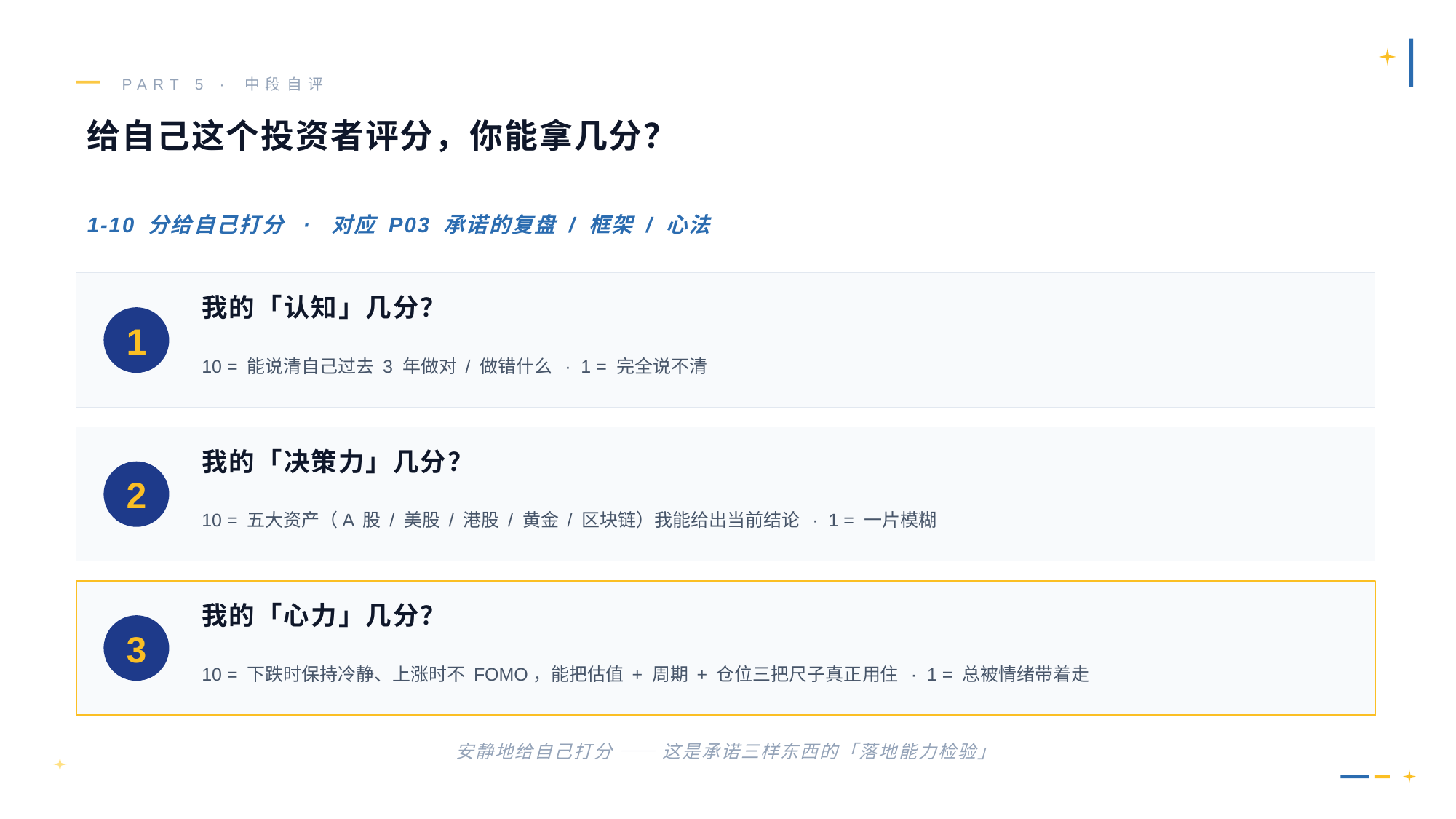

PART 5 · 中段自评

给自己这个投资者评分，你能拿几分？
1-10 分给自己打分  ·  对应 P03 承诺的复盘 / 框架 / 心法

我的「认知」几分？

1
10 = 能说清自己过去 3 年做对 / 做错什么  ·  1 = 完全说不清

我的「决策力」几分？

2
10 = 五大资产（A 股 / 美股 / 港股 / 黄金 / 区块链）我能给出当前结论  ·  1 = 一片模糊

我的「心力」几分？

3
10 = 下跌时保持冷静、上涨时不 FOMO，能把估值 + 周期 + 仓位三把尺子真正用住  ·  1 = 总被情绪带着走
安静地给自己打分 —— 这是承诺三样东西的「落地能力检验」